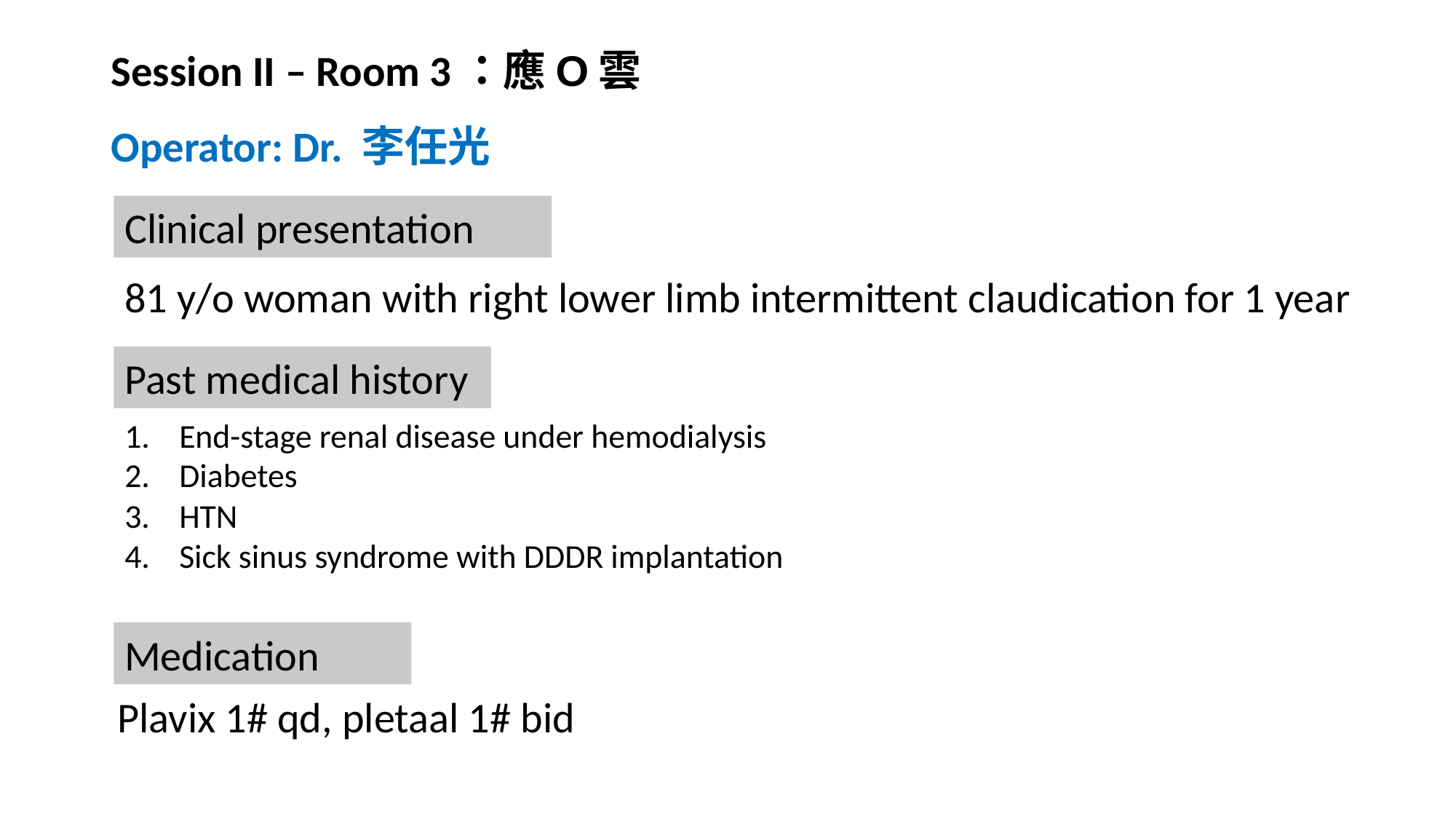

# Session II – Room 3：應O雲 Operator: Dr. 李任光
Clinical presentation
81 y/o woman with right lower limb intermittent claudication for 1 year
Past medical history
End-stage renal disease under hemodialysis
Diabetes
HTN
Sick sinus syndrome with DDDR implantation
Medication
Plavix 1# qd, pletaal 1# bid